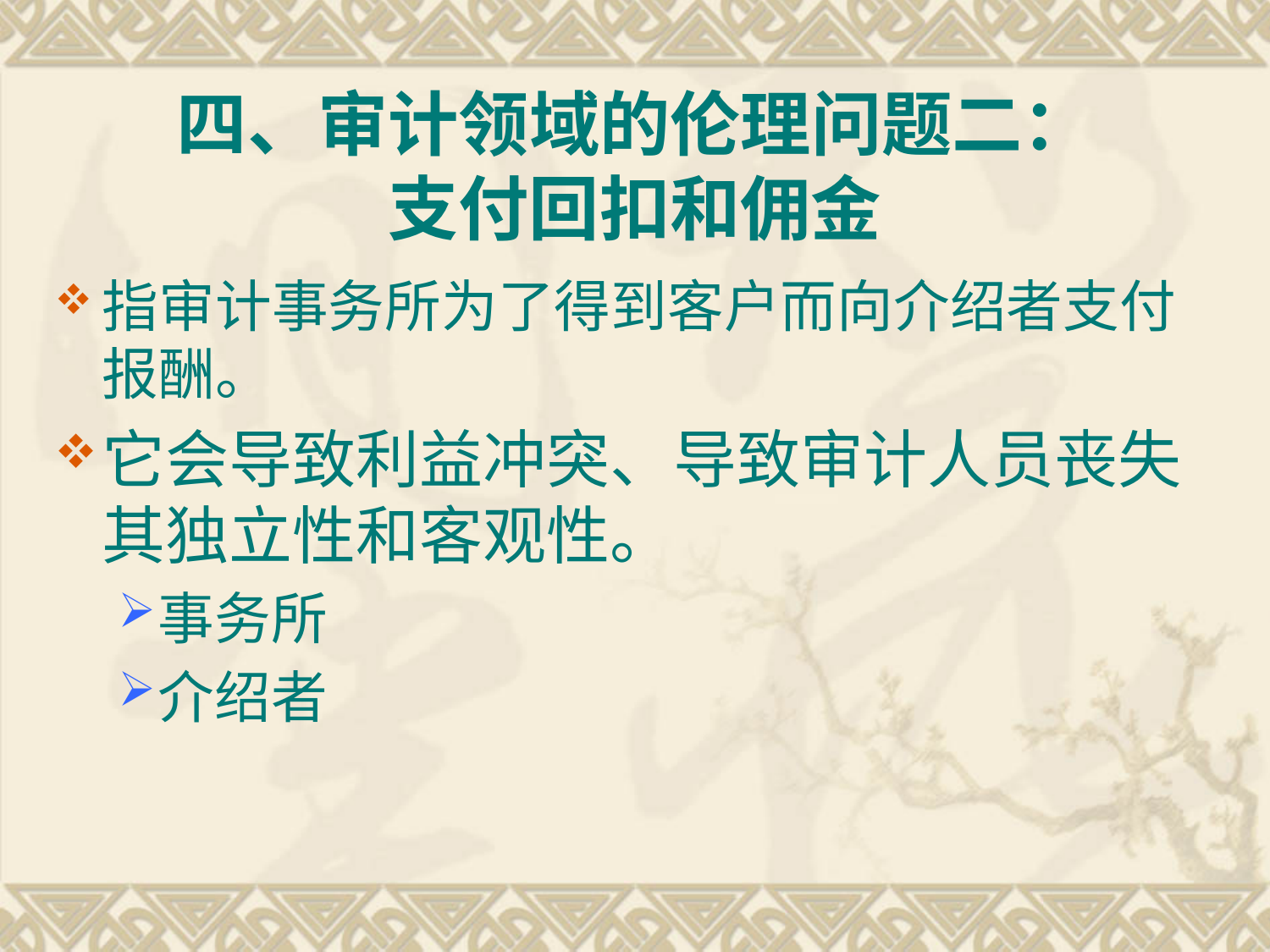

四、审计领域的伦理问题二：
支付回扣和佣金
指审计事务所为了得到客户而向介绍者支付报酬。
它会导致利益冲突、导致审计人员丧失其独立性和客观性。
事务所
介绍者